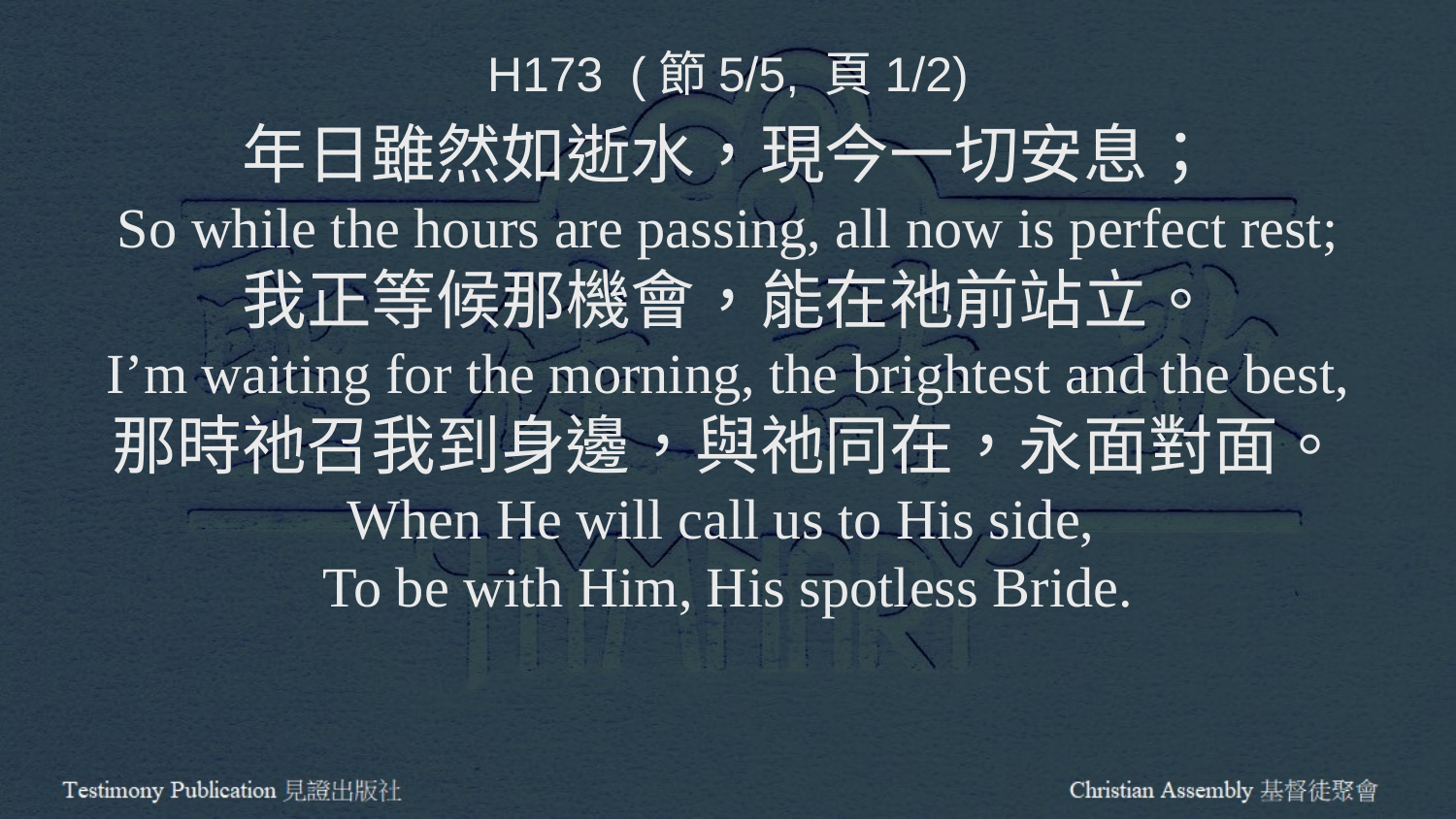

H173  (節5/5, 頁1/2)
年日雖然如逝水，現今一切安息；
So while the hours are passing, all now is perfect rest;
我正等候那機會，能在祂前站立。
I’m waiting for the morning, the brightest and the best,
那時祂召我到身邊，與祂同在，永面對面。
When He will call us to His side,
To be with Him, His spotless Bride.